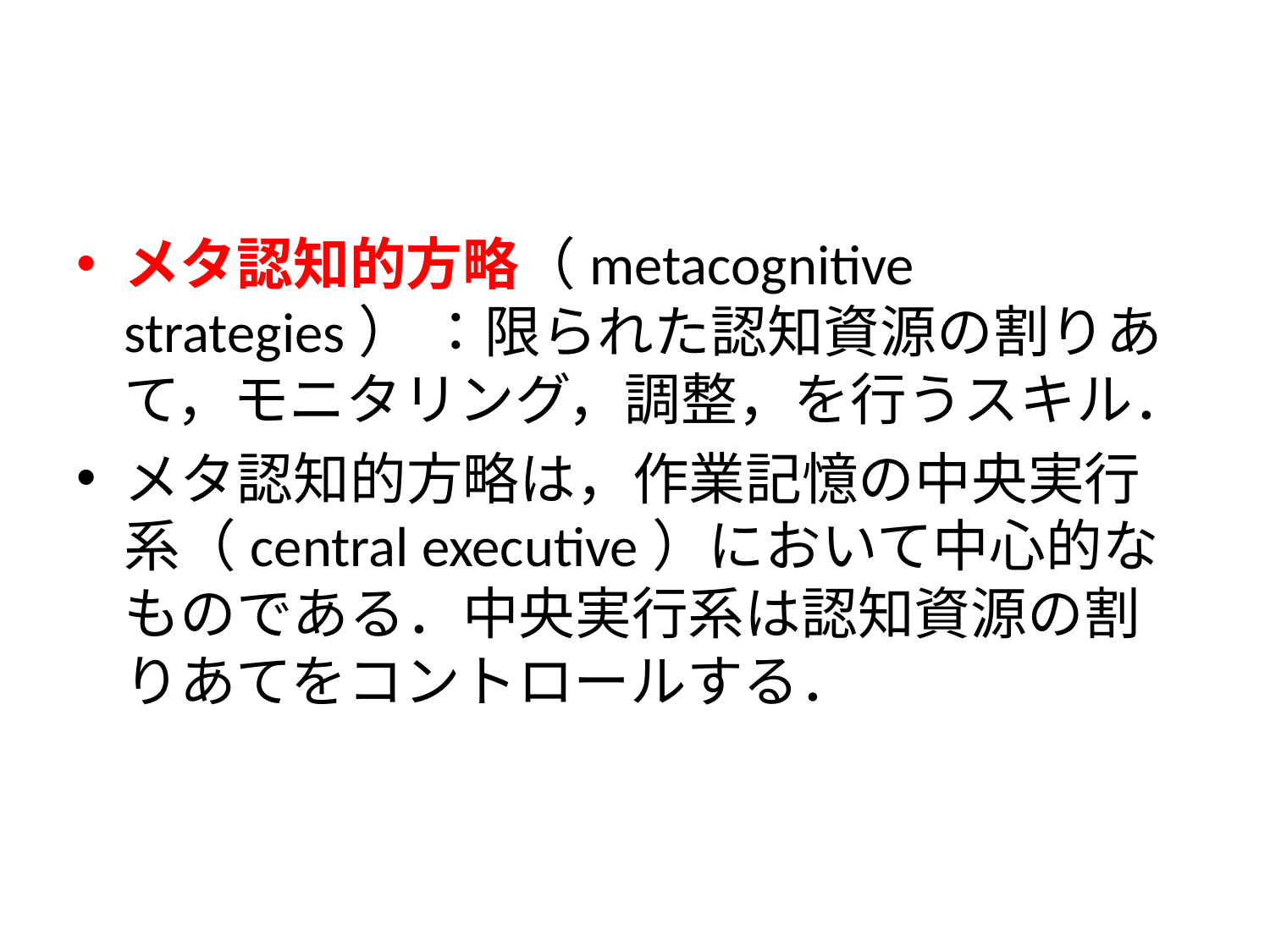

#
メタ認知的方略（metacognitive strategies） ：限られた認知資源の割りあて，モニタリング，調整，を行うスキル．
メタ認知的方略は，作業記憶の中央実行系（central executive）において中心的なものである．中央実行系は認知資源の割りあてをコントロールする．